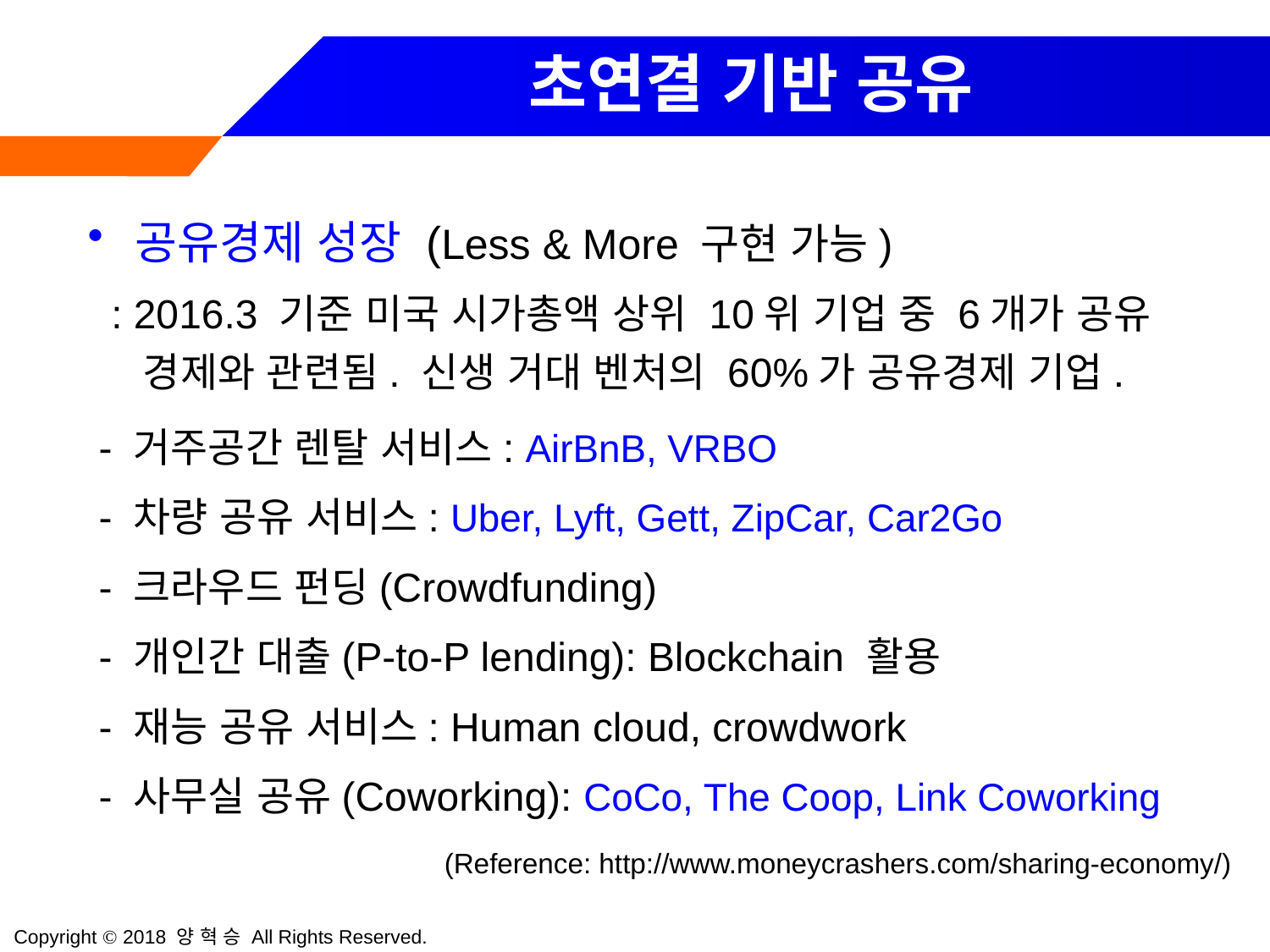

# 초연결 기반 공유
공유경제 성장 (Less & More 구현 가능)
  : 2016.3 기준 미국 시가총액 상위 10위 기업 중 6개가 공유
    경제와 관련됨. 신생 거대 벤처의 60%가 공유경제 기업.
 - 거주공간 렌탈 서비스: AirBnB, VRBO
 - 차량 공유 서비스: Uber, Lyft, Gett, ZipCar, Car2Go
 - 크라우드 펀딩(Crowdfunding)
 - 개인간 대출(P-to-P lending): Blockchain 활용
 - 재능 공유 서비스: Human cloud, crowdwork
 - 사무실 공유(Coworking): CoCo, The Coop, Link Coworking
(Reference: http://www.moneycrashers.com/sharing-economy/)